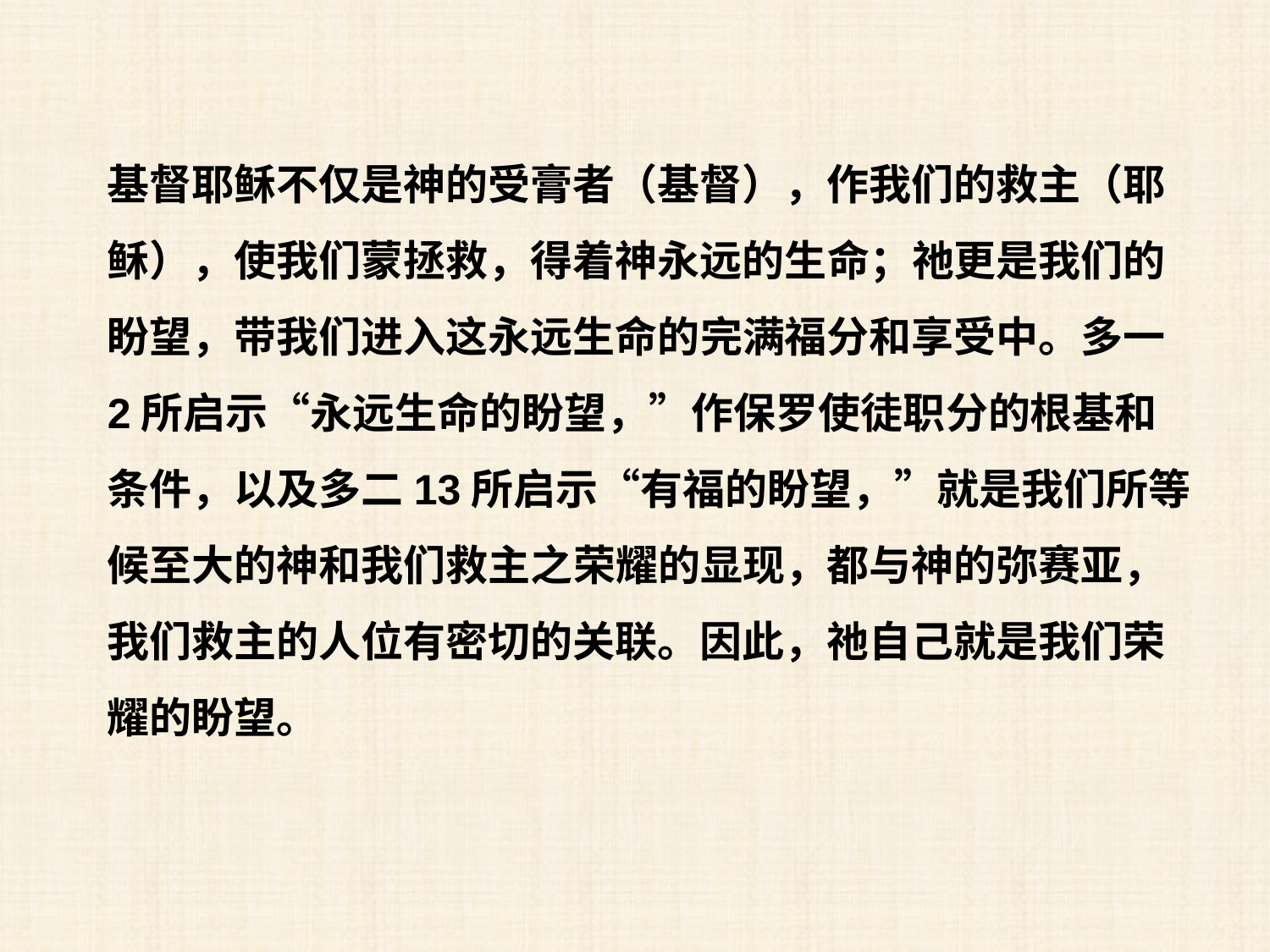

基督耶稣不仅是神的受膏者（基督），作我们的救主（耶稣），使我们蒙拯救，得着神永远的生命；祂更是我们的盼望，带我们进入这永远生命的完满福分和享受中。多一2所启示“永远生命的盼望，”作保罗使徒职分的根基和条件，以及多二13所启示“有福的盼望，”就是我们所等候至大的神和我们救主之荣耀的显现，都与神的弥赛亚，我们救主的人位有密切的关联。因此，祂自己就是我们荣耀的盼望。